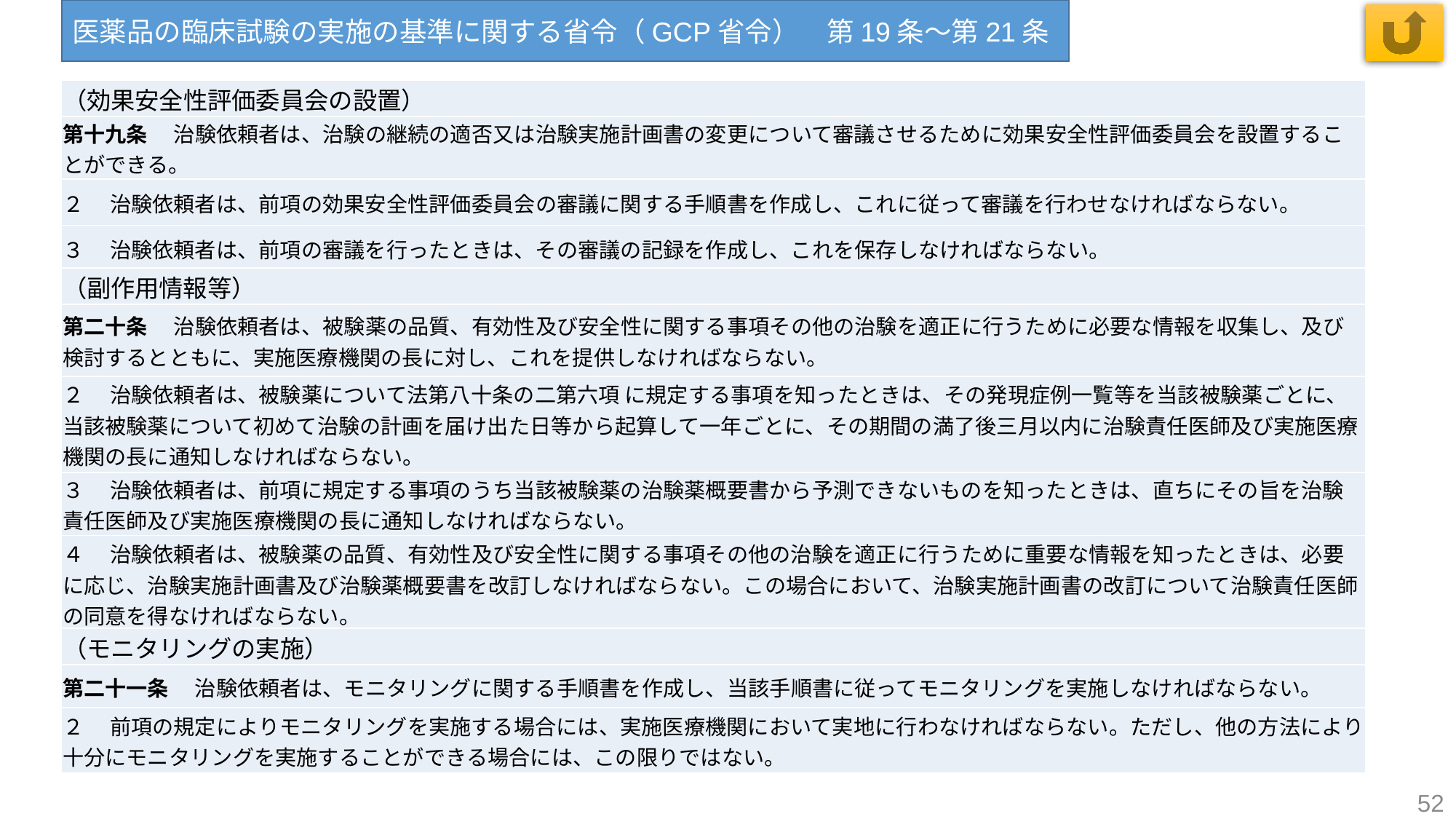

医薬品の臨床試験の実施の基準に関する省令（GCP省令）　第19条～第21条

| （効果安全性評価委員会の設置） |
| --- |
| 第十九条 　治験依頼者は、治験の継続の適否又は治験実施計画書の変更について審議させるために効果安全性評価委員会を設置することができる。 |
| ２ 　治験依頼者は、前項の効果安全性評価委員会の審議に関する手順書を作成し、これに従って審議を行わせなければならない。 |
| ３ 　治験依頼者は、前項の審議を行ったときは、その審議の記録を作成し、これを保存しなければならない。 |
| （副作用情報等） |
| --- |
| 第二十条 　治験依頼者は、被験薬の品質、有効性及び安全性に関する事項その他の治験を適正に行うために必要な情報を収集し、及び検討するとともに、実施医療機関の長に対し、これを提供しなければならない。 |
| ２ 　治験依頼者は、被験薬について法第八十条の二第六項 に規定する事項を知ったときは、その発現症例一覧等を当該被験薬ごとに、当該被験薬について初めて治験の計画を届け出た日等から起算して一年ごとに、その期間の満了後三月以内に治験責任医師及び実施医療機関の長に通知しなければならない。 |
| ３ 　治験依頼者は、前項に規定する事項のうち当該被験薬の治験薬概要書から予測できないものを知ったときは、直ちにその旨を治験責任医師及び実施医療機関の長に通知しなければならない。 |
| ４ 　治験依頼者は、被験薬の品質、有効性及び安全性に関する事項その他の治験を適正に行うために重要な情報を知ったときは、必要に応じ、治験実施計画書及び治験薬概要書を改訂しなければならない。この場合において、治験実施計画書の改訂について治験責任医師の同意を得なければならない。 |
| （モニタリングの実施） |
| --- |
| 第二十一条 　治験依頼者は、モニタリングに関する手順書を作成し、当該手順書に従ってモニタリングを実施しなければならない。 |
| ２ 　前項の規定によりモニタリングを実施する場合には、実施医療機関において実地に行わなければならない。ただし、他の方法により十分にモニタリングを実施することができる場合には、この限りではない。 |